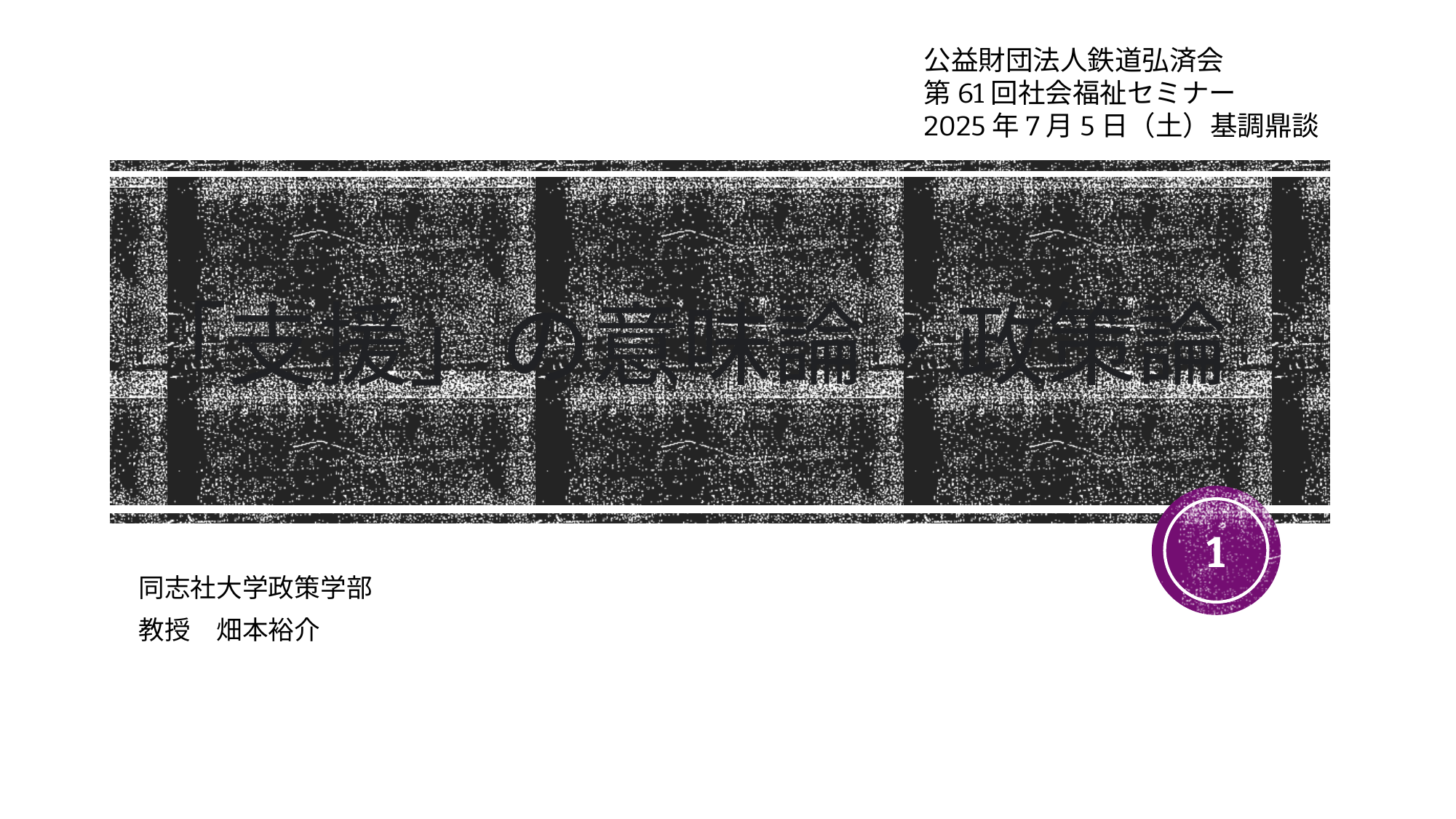

公益財団法人鉄道弘済会
第61回社会福祉セミナー
2025年7月5日（土）基調鼎談
# 「支援」の意味論・政策論
1

同志社大学政策学部
教授　畑本裕介